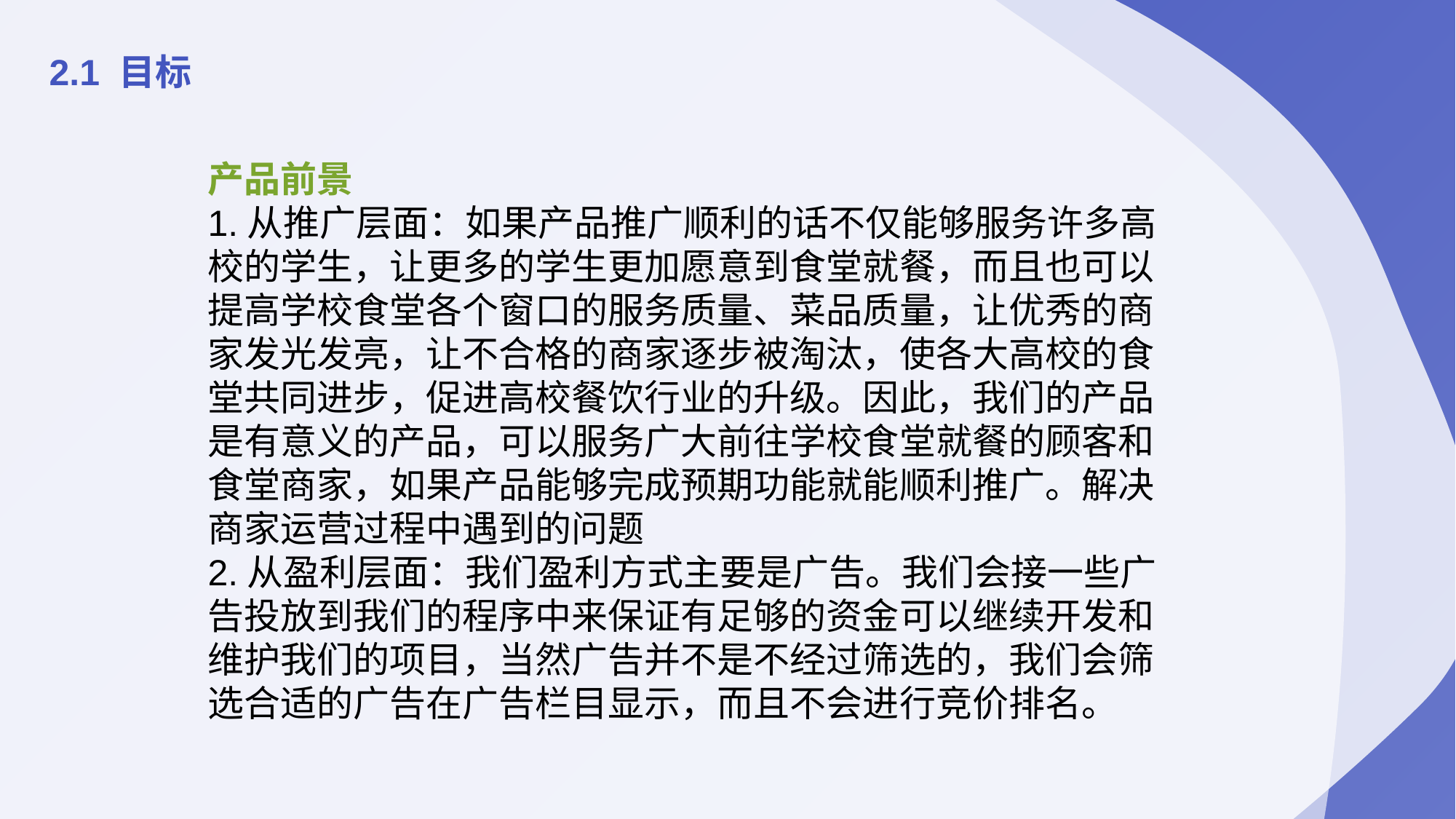

2.1 目标
产品前景
1.从推广层面：如果产品推广顺利的话不仅能够服务许多高校的学生，让更多的学生更加愿意到食堂就餐，而且也可以提高学校食堂各个窗口的服务质量、菜品质量，让优秀的商家发光发亮，让不合格的商家逐步被淘汰，使各大高校的食堂共同进步，促进高校餐饮行业的升级。因此，我们的产品是有意义的产品，可以服务广大前往学校食堂就餐的顾客和食堂商家，如果产品能够完成预期功能就能顺利推广。解决商家运营过程中遇到的问题
2.从盈利层面：我们盈利方式主要是广告。我们会接一些广告投放到我们的程序中来保证有足够的资金可以继续开发和维护我们的项目，当然广告并不是不经过筛选的，我们会筛选合适的广告在广告栏目显示，而且不会进行竞价排名。